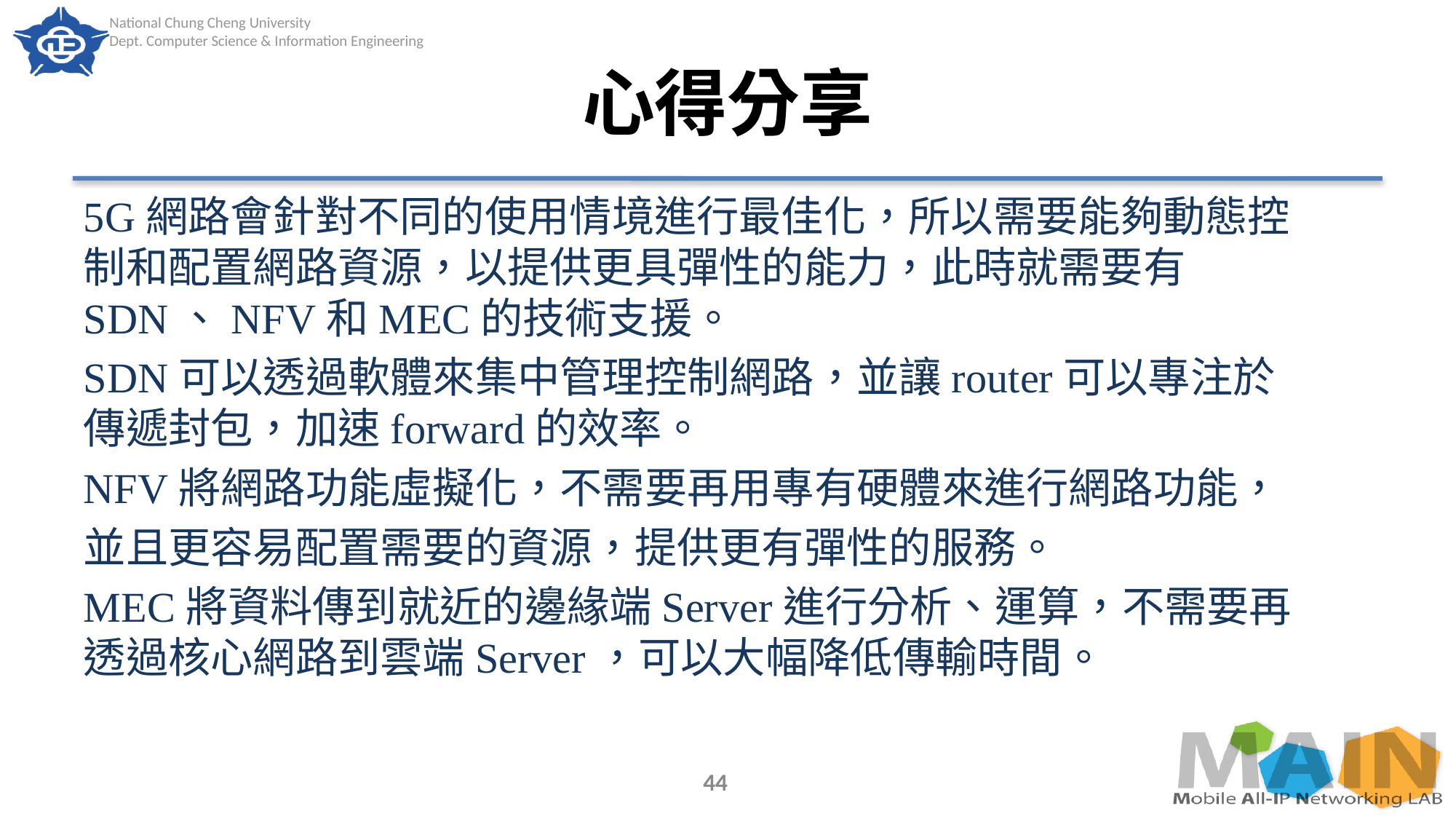

# 心得分享
5G網路會針對不同的使用情境進行最佳化，所以需要能夠動態控制和配置網路資源，以提供更具彈性的能力，此時就需要有SDN、NFV和MEC的技術支援。
SDN可以透過軟體來集中管理控制網路，並讓router可以專注於傳遞封包，加速forward的效率。
NFV將網路功能虛擬化，不需要再用專有硬體來進行網路功能，
並且更容易配置需要的資源，提供更有彈性的服務。
MEC將資料傳到就近的邊緣端Server進行分析、運算，不需要再透過核心網路到雲端Server，可以大幅降低傳輸時間。

44